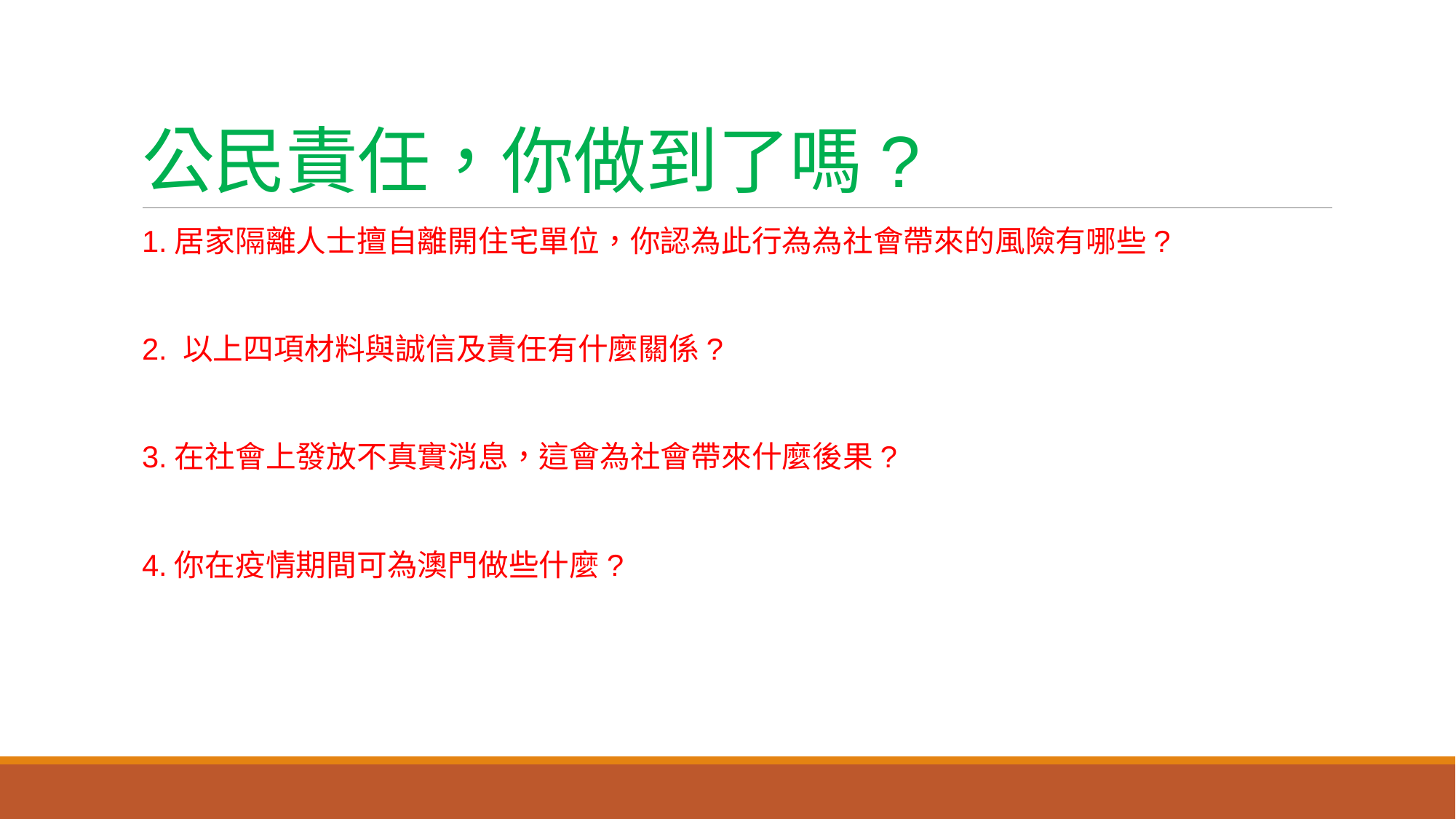

# 公民責任，你做到了嗎?
1.居家隔離人士擅自離開住宅單位，你認為此行為為社會帶來的風險有哪些?

2. 以上四項材料與誠信及責任有什麼關係?

3.在社會上發放不真實消息，這會為社會帶來什麼後果?

4.你在疫情期間可為澳門做些什麼?